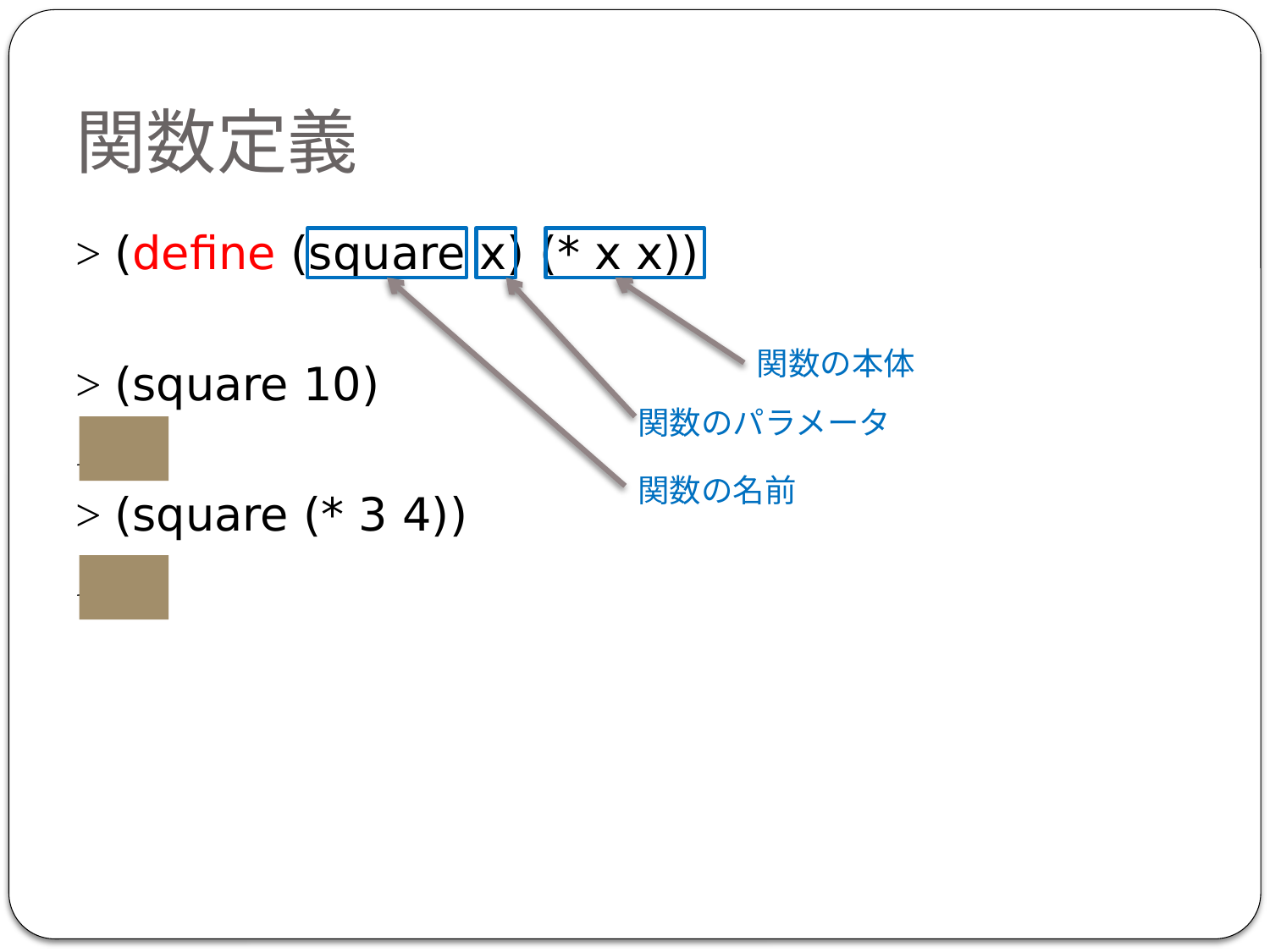

関数定義
> (define (square x) (* x x))

> (square 10)
100
> (square (* 3 4))
144

関数の本体
関数のパラメータ

関数の名前